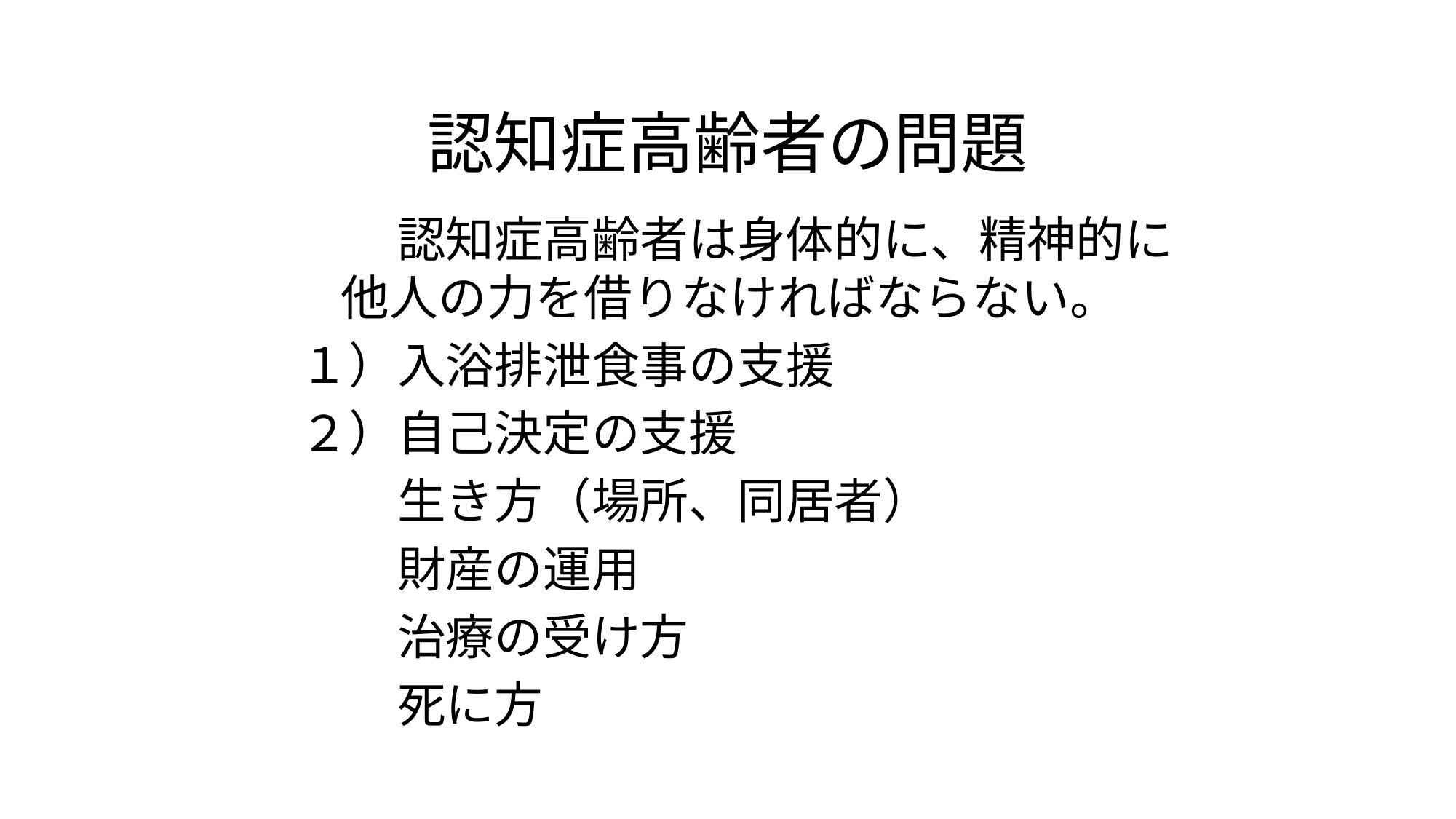

# 認知症高齢者の問題
　　認知症高齢者は身体的に、精神的に他人の力を借りなければならない。
１）入浴排泄食事の支援
２）自己決定の支援
　　生き方（場所、同居者）
　　財産の運用
　　治療の受け方
　　死に方